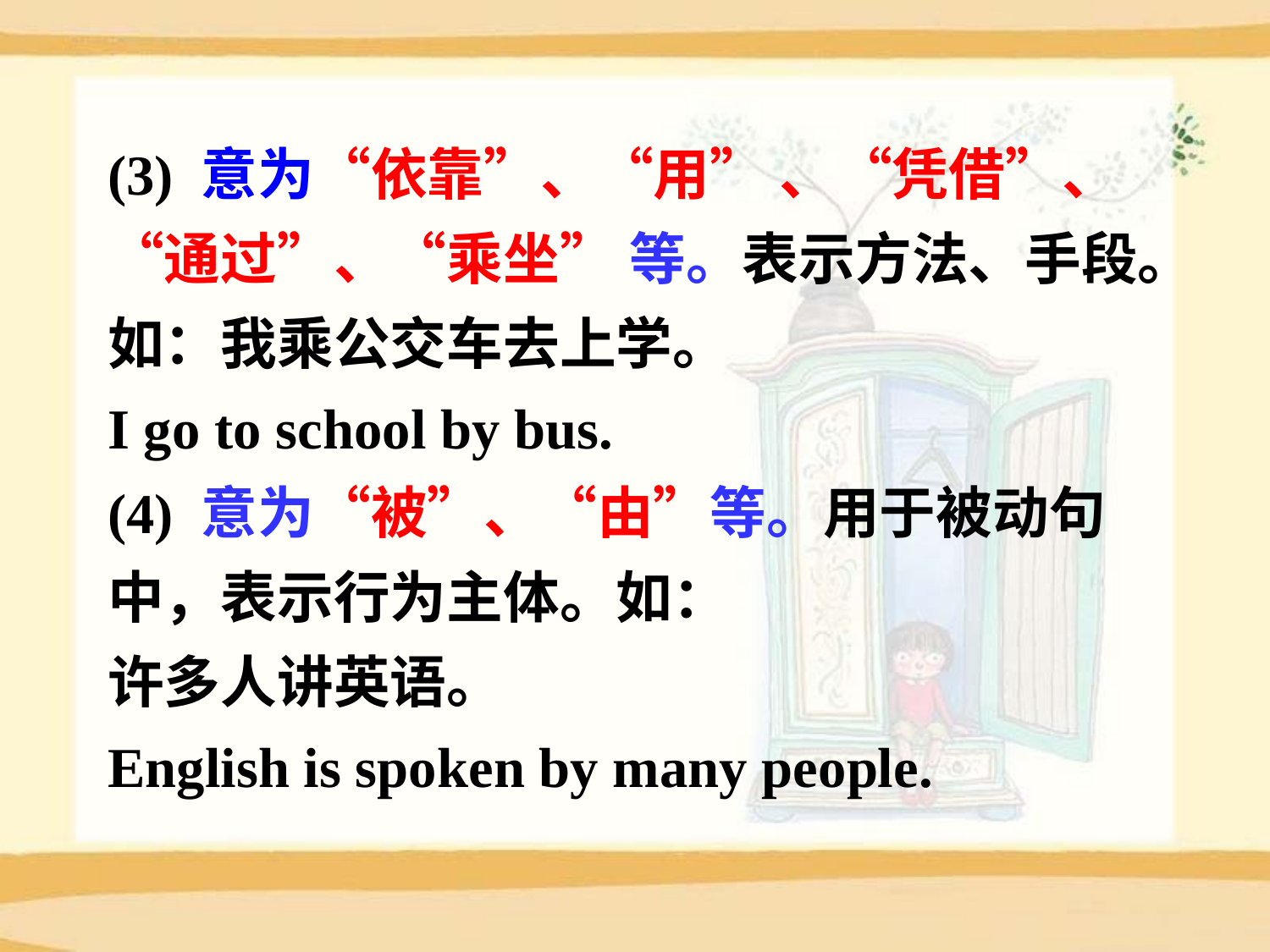

(3) 意为“依靠”、“用” 、“凭借”、“通过”、“乘坐” 等。表示方法、手段。如：我乘公交车去上学。
I go to school by bus.
(4) 意为“被”、“由”等。用于被动句中，表示行为主体。如：
许多人讲英语。
English is spoken by many people.